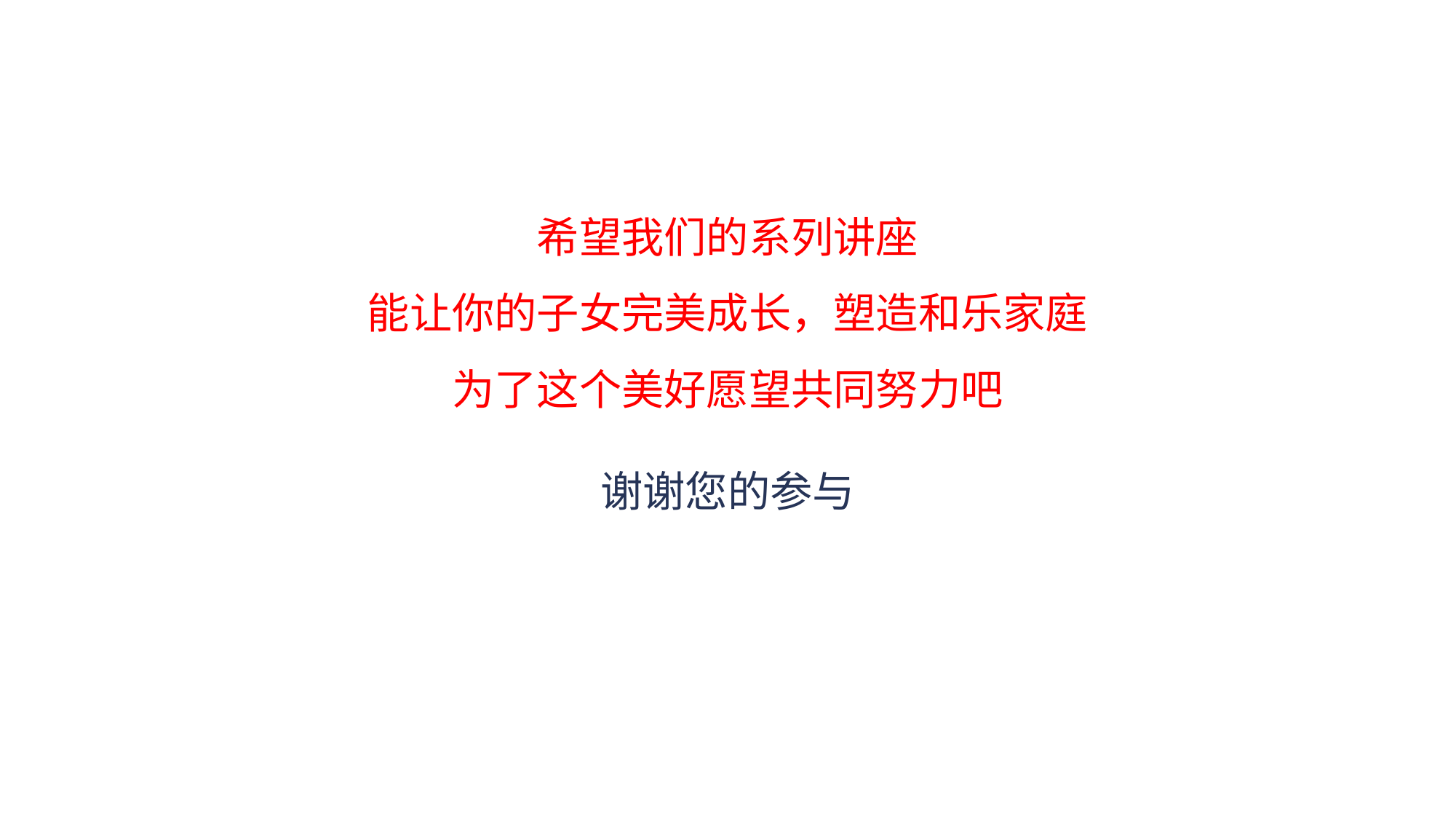

希望我们的系列讲座
能让你的子女完美成长，塑造和乐家庭
为了这个美好愿望共同努力吧

谢谢您的参与